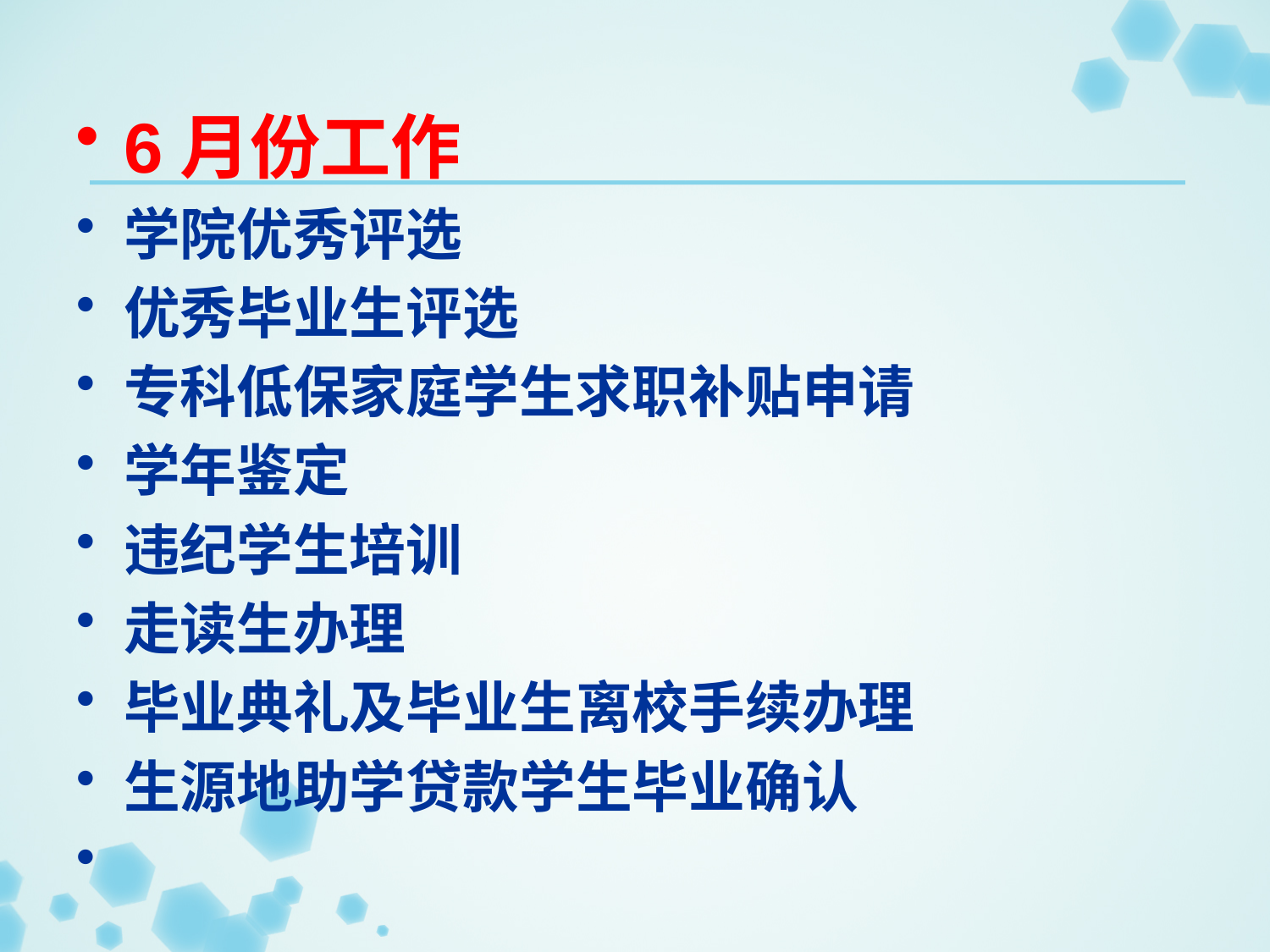

6月份工作
学院优秀评选
优秀毕业生评选
专科低保家庭学生求职补贴申请
学年鉴定
违纪学生培训
走读生办理
毕业典礼及毕业生离校手续办理
生源地助学贷款学生毕业确认